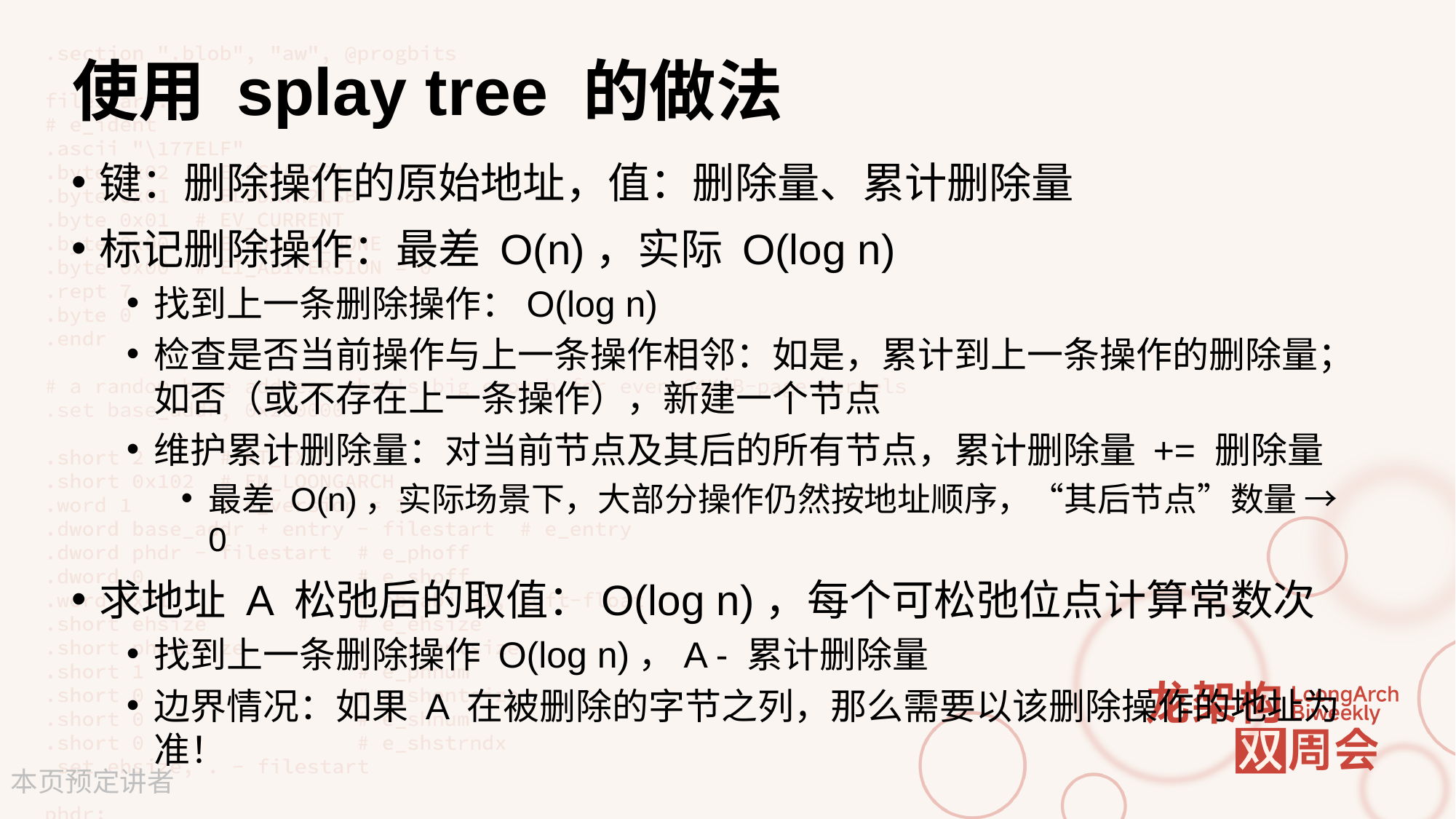

# 使用 splay tree 的做法
键：删除操作的原始地址，值：删除量、累计删除量
标记删除操作：最差 O(n)，实际 O(log n)
找到上一条删除操作：O(log n)
检查是否当前操作与上一条操作相邻：如是，累计到上一条操作的删除量；如否（或不存在上一条操作），新建一个节点
维护累计删除量：对当前节点及其后的所有节点，累计删除量 += 删除量
最差 O(n)，实际场景下，大部分操作仍然按地址顺序，“其后节点”数量 → 0
求地址 A 松弛后的取值：O(log n)，每个可松弛位点计算常数次
找到上一条删除操作 O(log n)，A - 累计删除量
边界情况：如果 A 在被删除的字节之列，那么需要以该删除操作的地址为准！